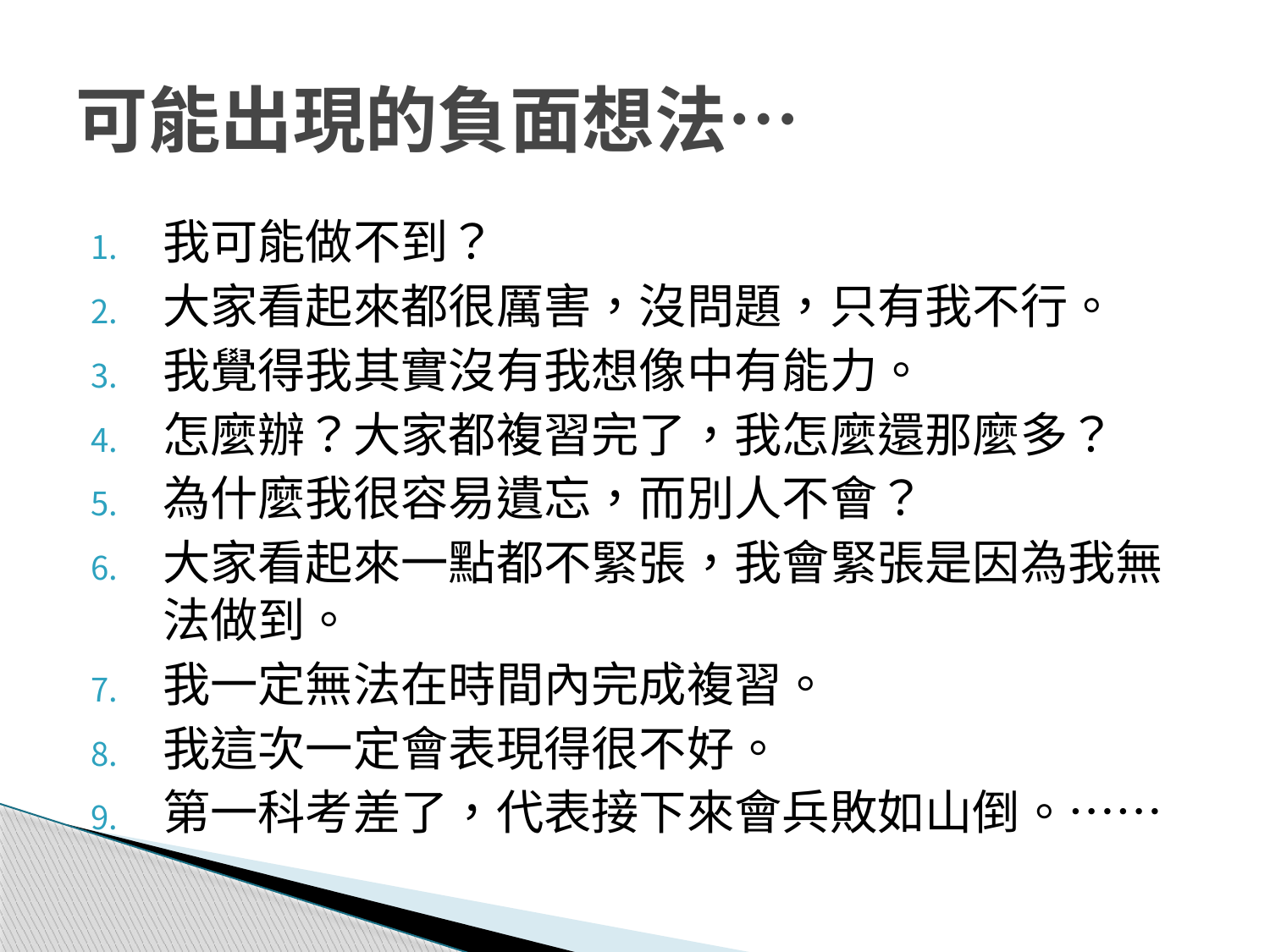

# 可能出現的負面想法…
我可能做不到？
大家看起來都很厲害，沒問題，只有我不行。
我覺得我其實沒有我想像中有能力。
怎麼辦？大家都複習完了，我怎麼還那麼多？
為什麼我很容易遺忘，而別人不會？
大家看起來一點都不緊張，我會緊張是因為我無法做到。
我一定無法在時間內完成複習。
我這次一定會表現得很不好。
第一科考差了，代表接下來會兵敗如山倒。……